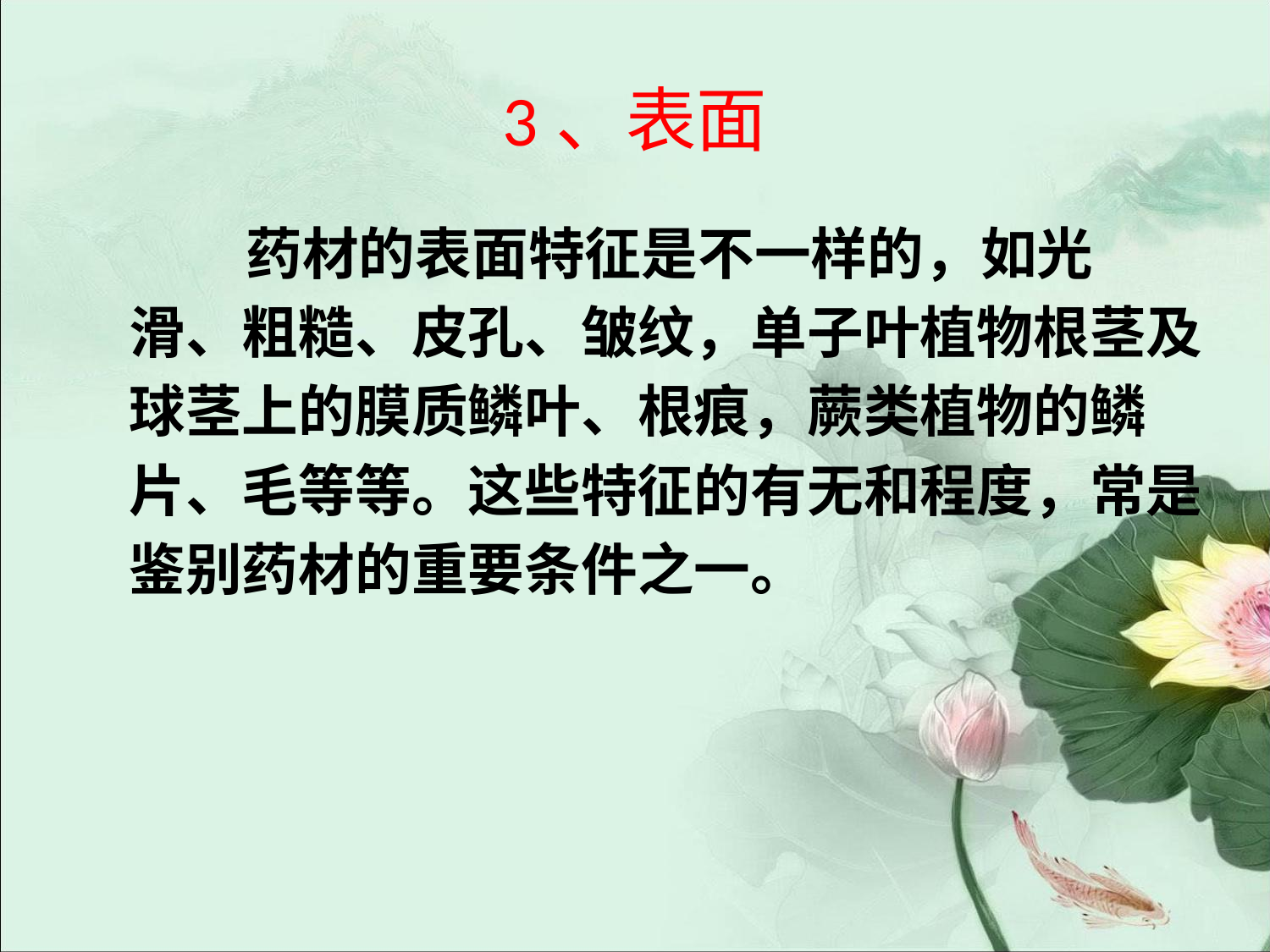

# 3、表面
        药材的表面特征是不一样的，如光
滑、粗糙、皮孔、皱纹，单子叶植物根茎及
球茎上的膜质鳞叶、根痕，蕨类植物的鳞
片、毛等等。这些特征的有无和程度，常是
鉴别药材的重要条件之一。